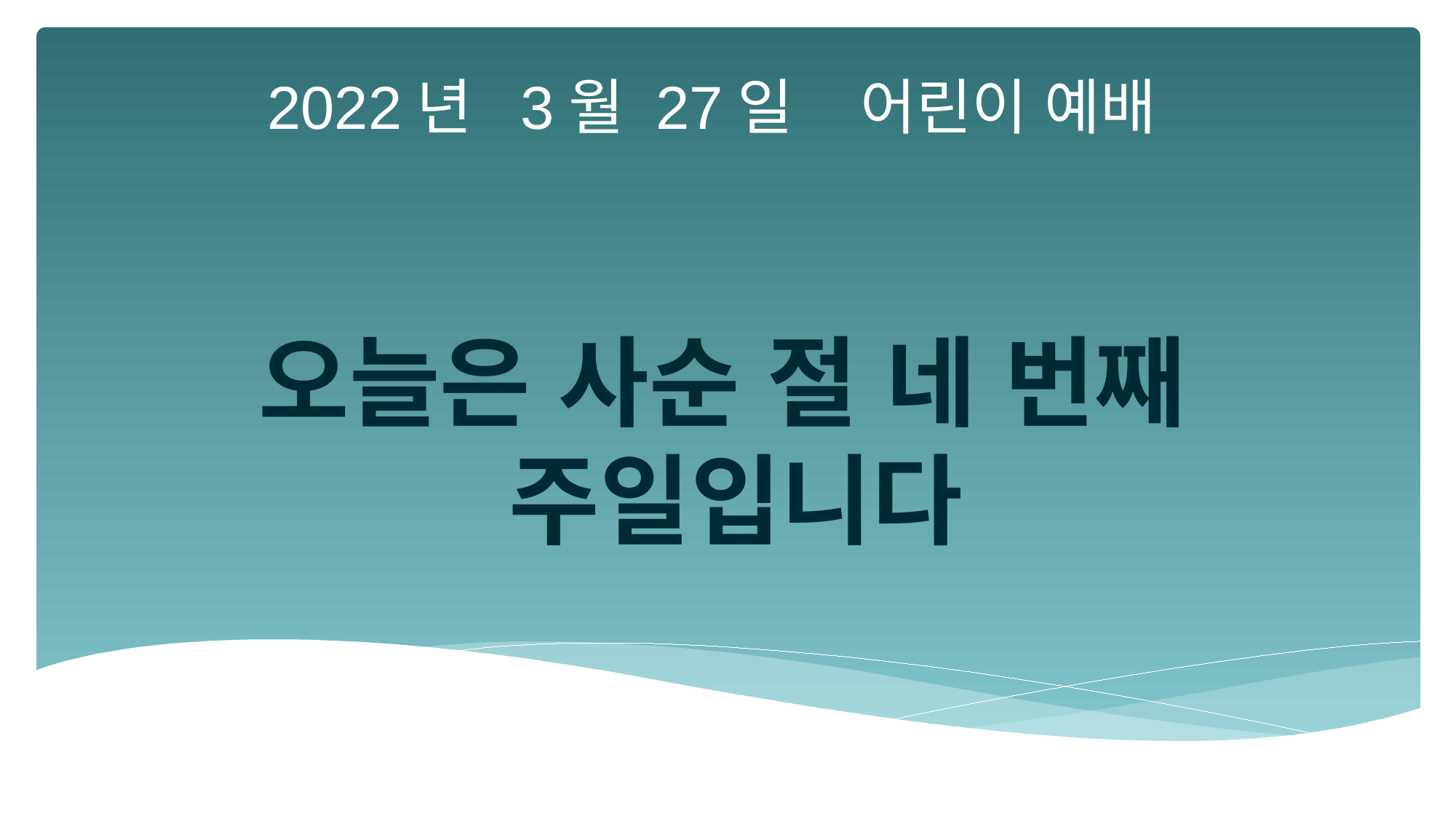

2022년  3월 27일    어린이 예배
오늘은 사순 절 네 번째
주일입니다